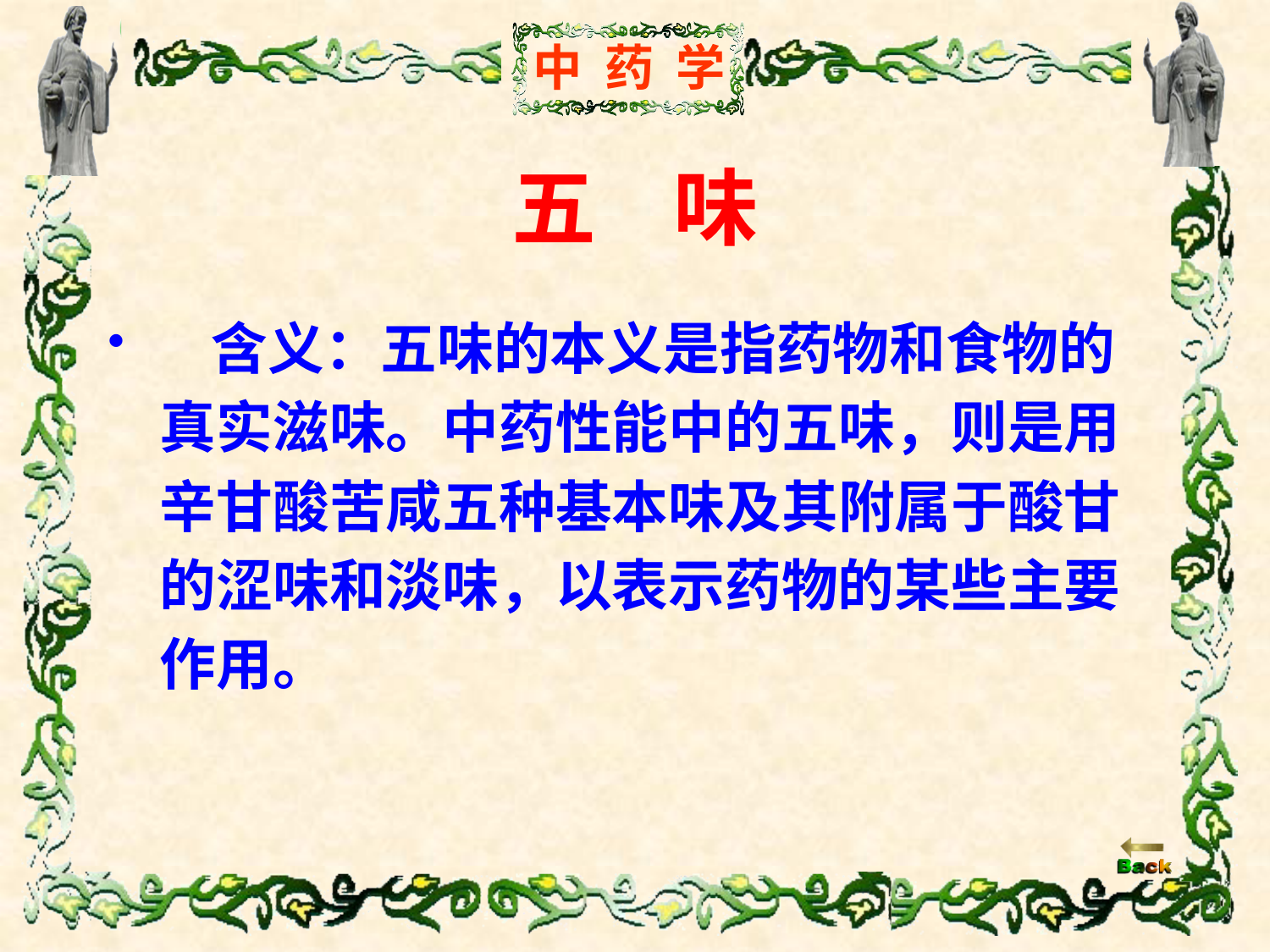

# 五    味
    含义：五味的本义是指药物和食物的
   真实滋味。中药性能中的五味，则是用
   辛甘酸苦咸五种基本味及其附属于酸甘
   的涩味和淡味，以表示药物的某些主要
   作用。